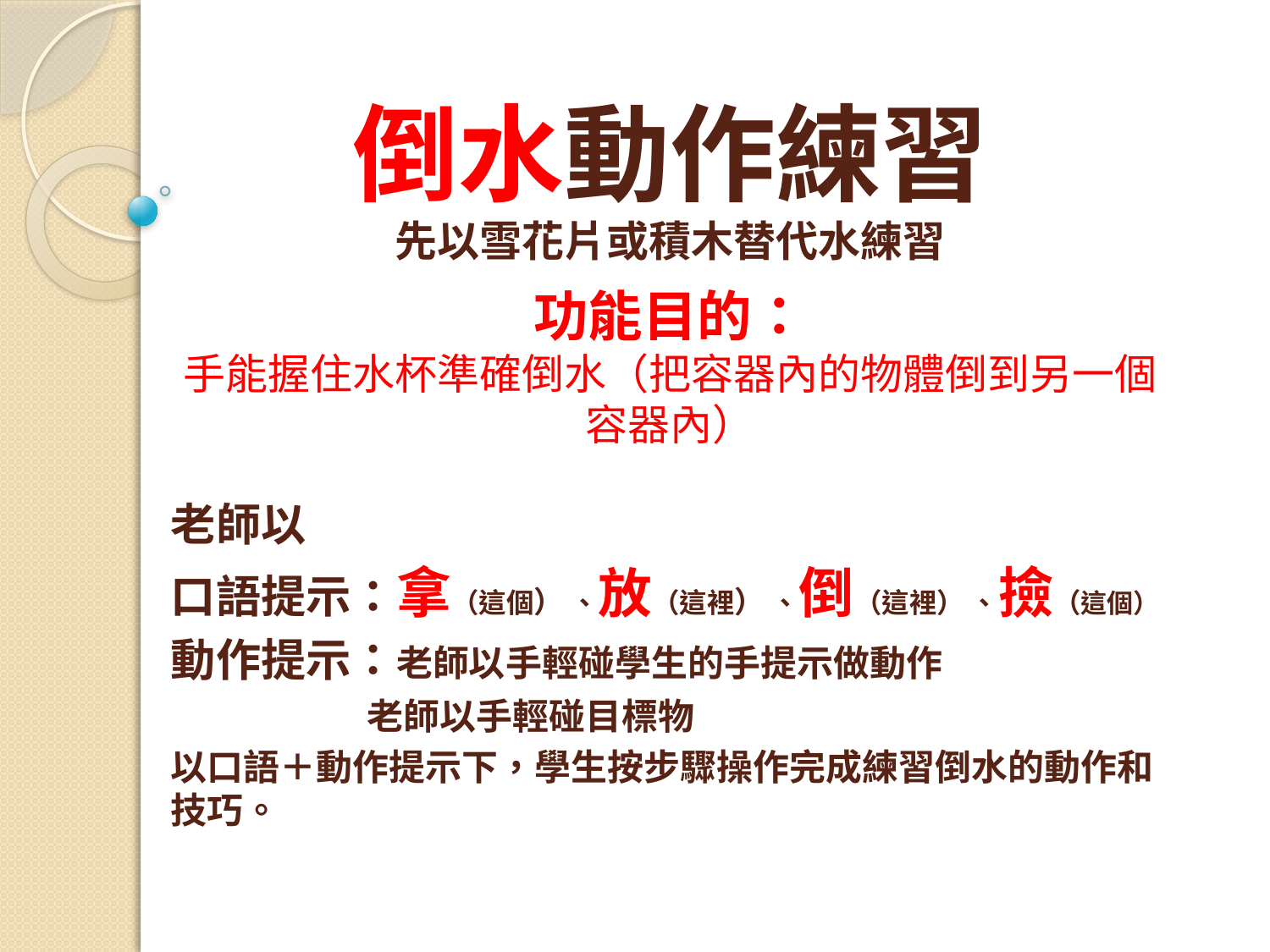

# 倒水動作練習 先以雪花片或積木替代水練習 功能目的： 手能握住水杯準確倒水（把容器內的物體倒到另一個容器內）

老師以
口語提示：拿（這個） 、放（這裡） 、倒（這裡） 、撿（這個）
動作提示：老師以手輕碰學生的手提示做動作
                       老師以手輕碰目標物
以口語＋動作提示下，學生按步驟操作完成練習倒水的動作和技巧。